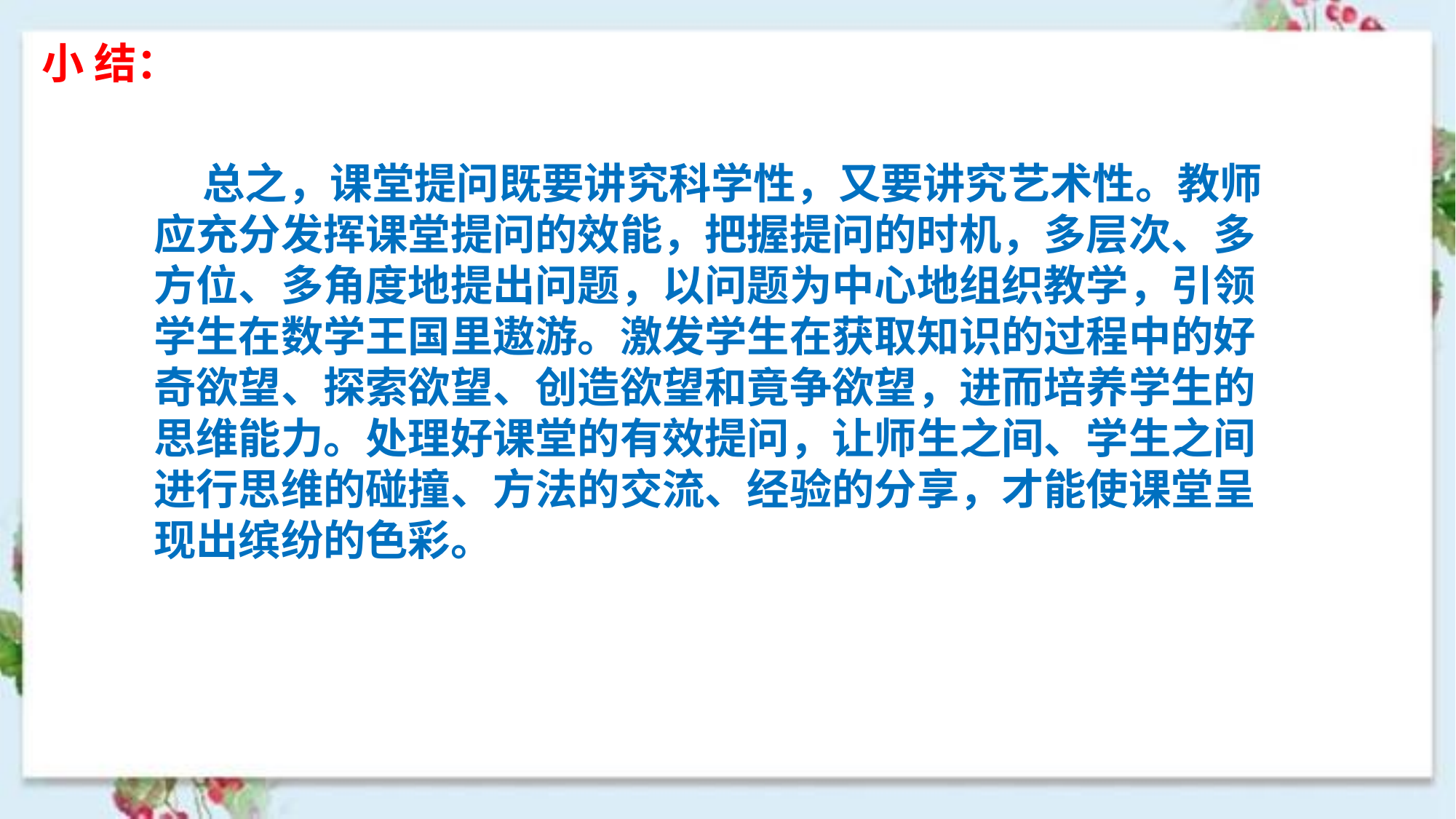

小 结：
    总之，课堂提问既要讲究科学性，又要讲究艺术性。教师应充分发挥课堂提问的效能，把握提问的时机，多层次、多方位、多角度地提出问题，以问题为中心地组织教学，引领学生在数学王国里遨游。激发学生在获取知识的过程中的好奇欲望、探索欲望、创造欲望和竟争欲望，进而培养学生的思维能力。处理好课堂的有效提问，让师生之间、学生之间进行思维的碰撞、方法的交流、经验的分享，才能使课堂呈现出缤纷的色彩。